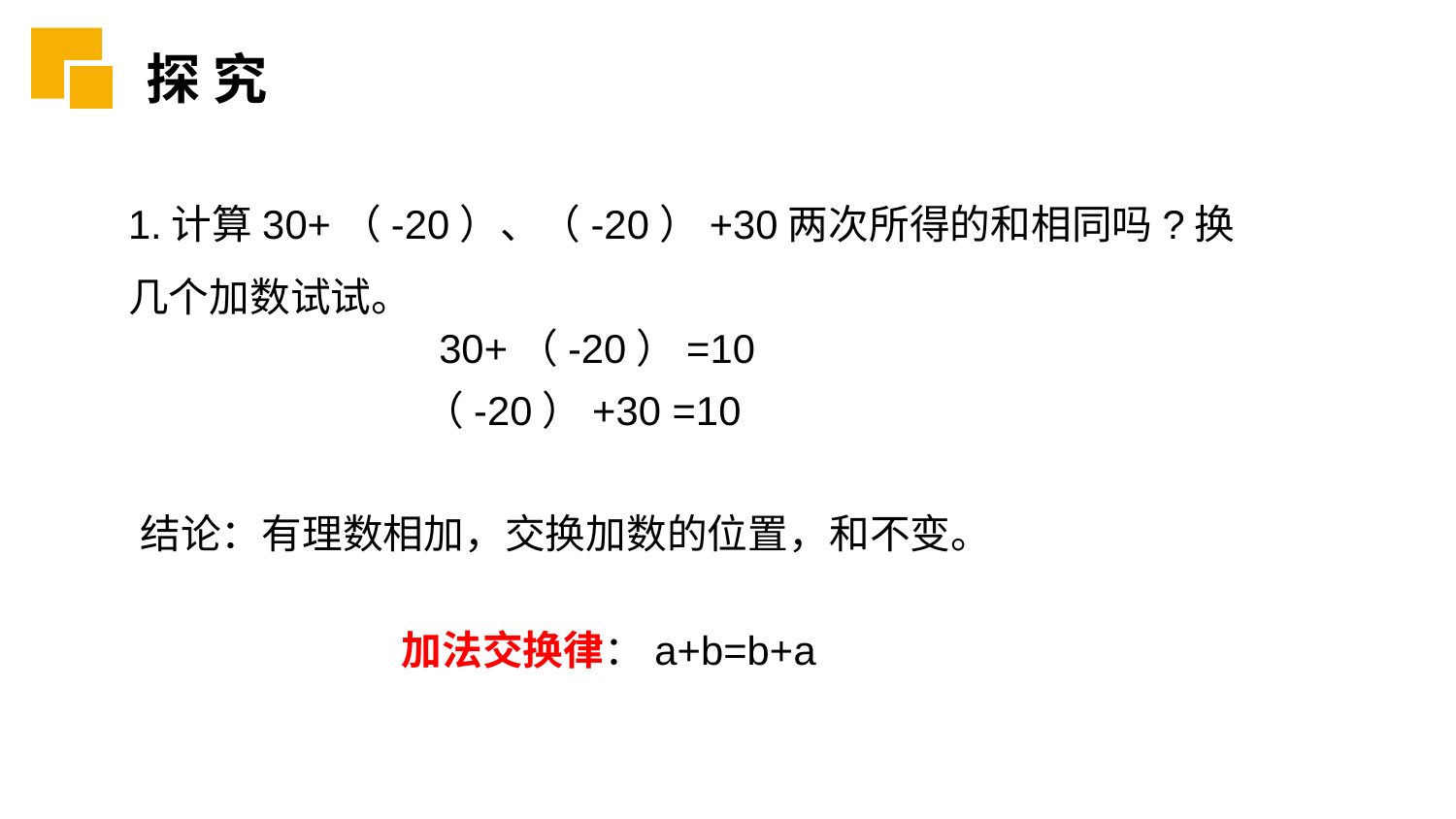

探 究
1.计算30+（-20）、（-20）+30两次所得的和相同吗?换几个加数试试。
30+（-20）=10
（-20）+30 =10
结论：有理数相加，交换加数的位置，和不变。
加法交换律：a+b=b+a